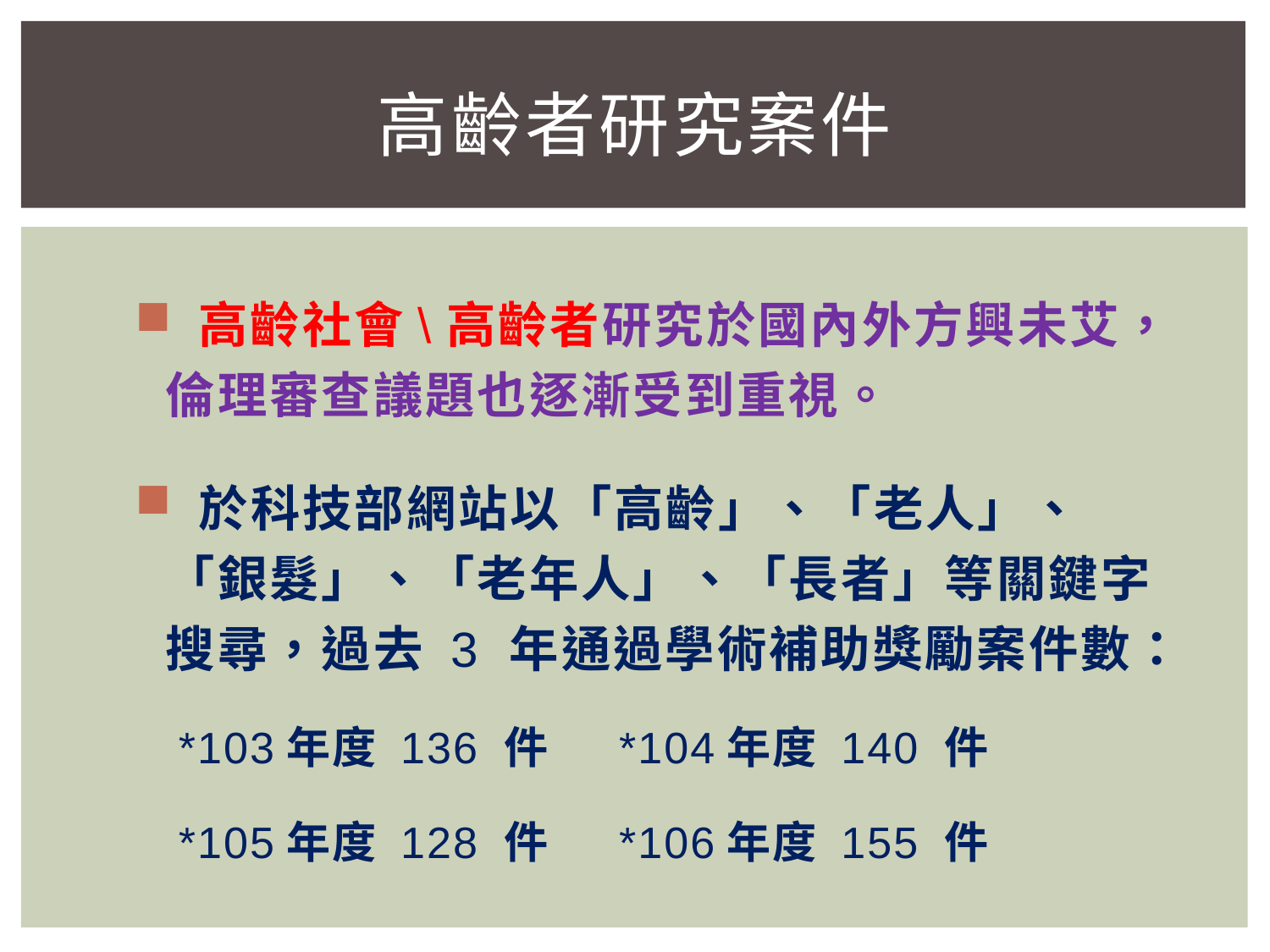

# 高齡者研究案件
 高齡社會\高齡者研究於國內外方興未艾，倫理審查議題也逐漸受到重視。
 於科技部網站以「高齡」、「老人」、「銀髮」、「老年人」、「長者」等關鍵字搜尋，過去 3 年通過學術補助獎勵案件數：
*103年度 136 件     *104年度 140 件
*105年度 128 件     *106年度 155 件